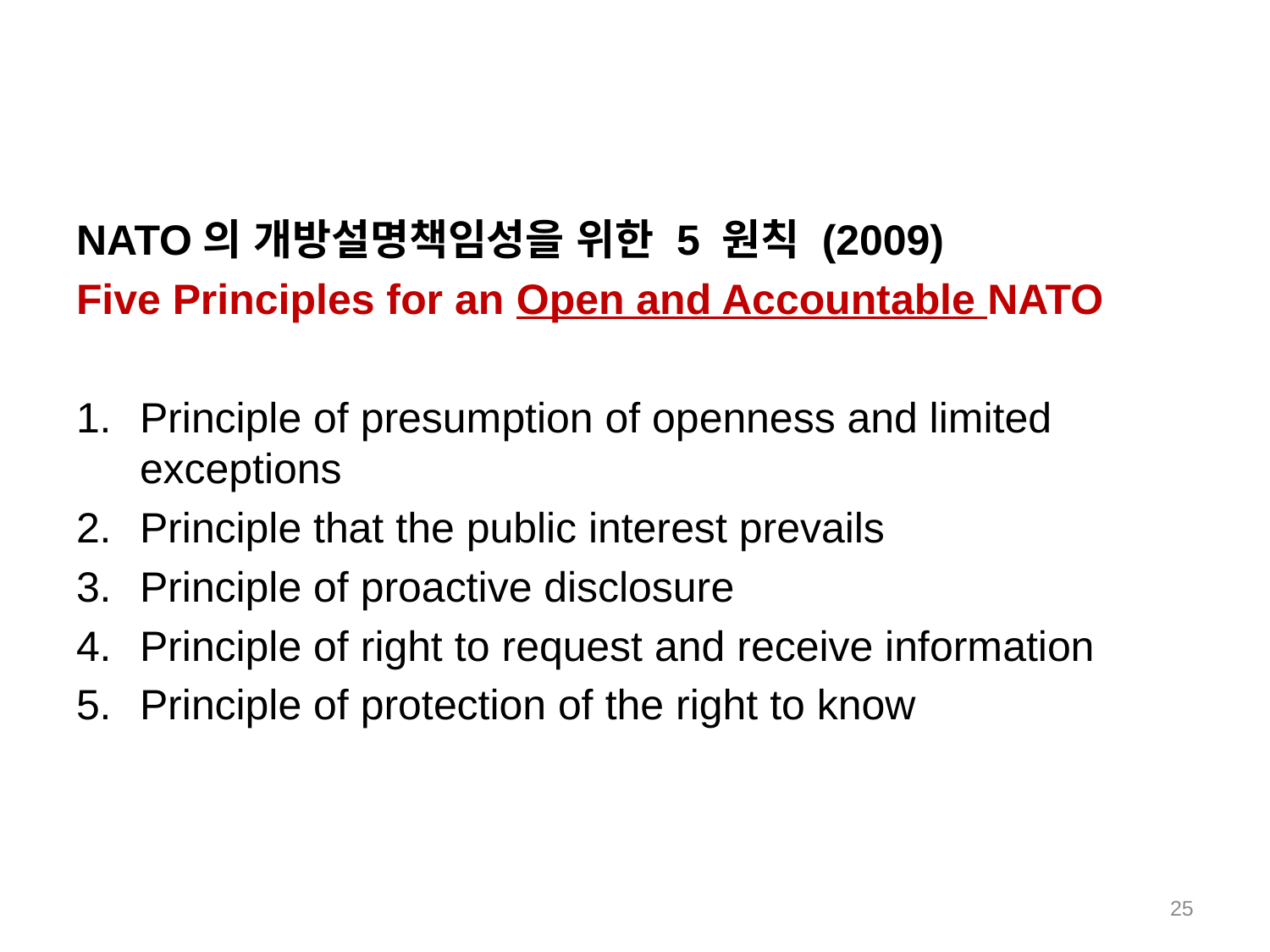

#
NATO의 개방설명책임성을 위한 5 원칙 (2009)
Five Principles for an Open and Accountable NATO

Principle of presumption of openness and limited exceptions
Principle that the public interest prevails
Principle of proactive disclosure
Principle of right to request and receive information
Principle of protection of the right to know

25